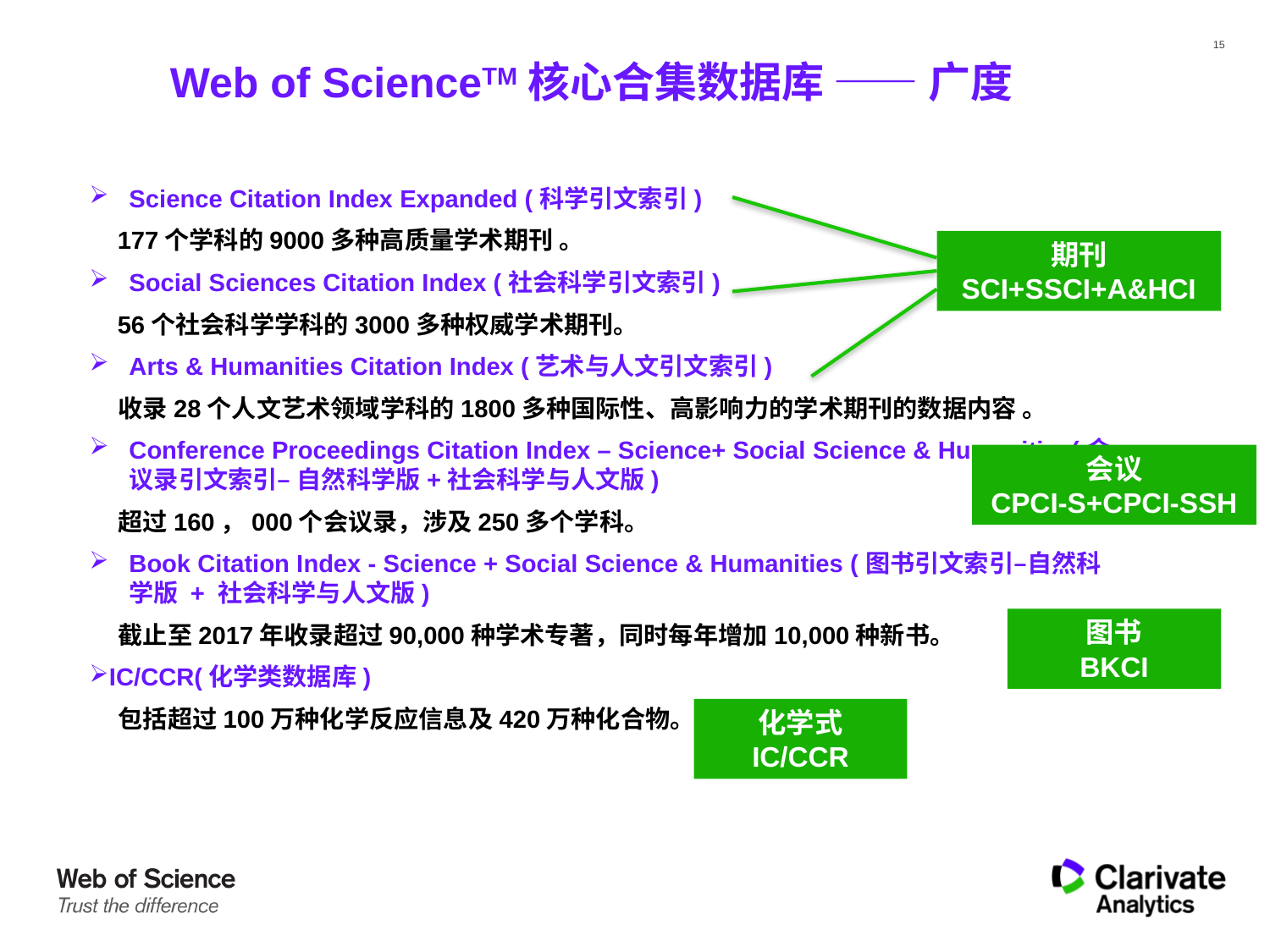

# Web of ScienceTM核心合集数据库 —— 广度
Science Citation Index Expanded (科学引文索引)
    177个学科的9000多种高质量学术期刊 。
Social Sciences Citation Index (社会科学引文索引)
    56个社会科学学科的3000多种权威学术期刊。
Arts & Humanities Citation Index (艺术与人文引文索引)
    收录28个人文艺术领域学科的1800多种国际性、高影响力的学术期刊的数据内容 。
Conference Proceedings Citation Index – Science+ Social Science & Humanities(会议录引文索引– 自然科学版+社会科学与人文版)
    超过160，000个会议录，涉及250多个学科。
Book Citation Index - Science + Social Science & Humanities (图书引文索引–自然科学版 + 社会科学与人文版)
    截止至2017年收录超过90,000种学术专著，同时每年增加10,000种新书。
IC/CCR(化学类数据库)
    包括超过100万种化学反应信息及420万种化合物。
期刊
SCI+SSCI+A&HCI
会议
CPCI-S+CPCI-SSH
图书
BKCI
化学式
IC/CCR